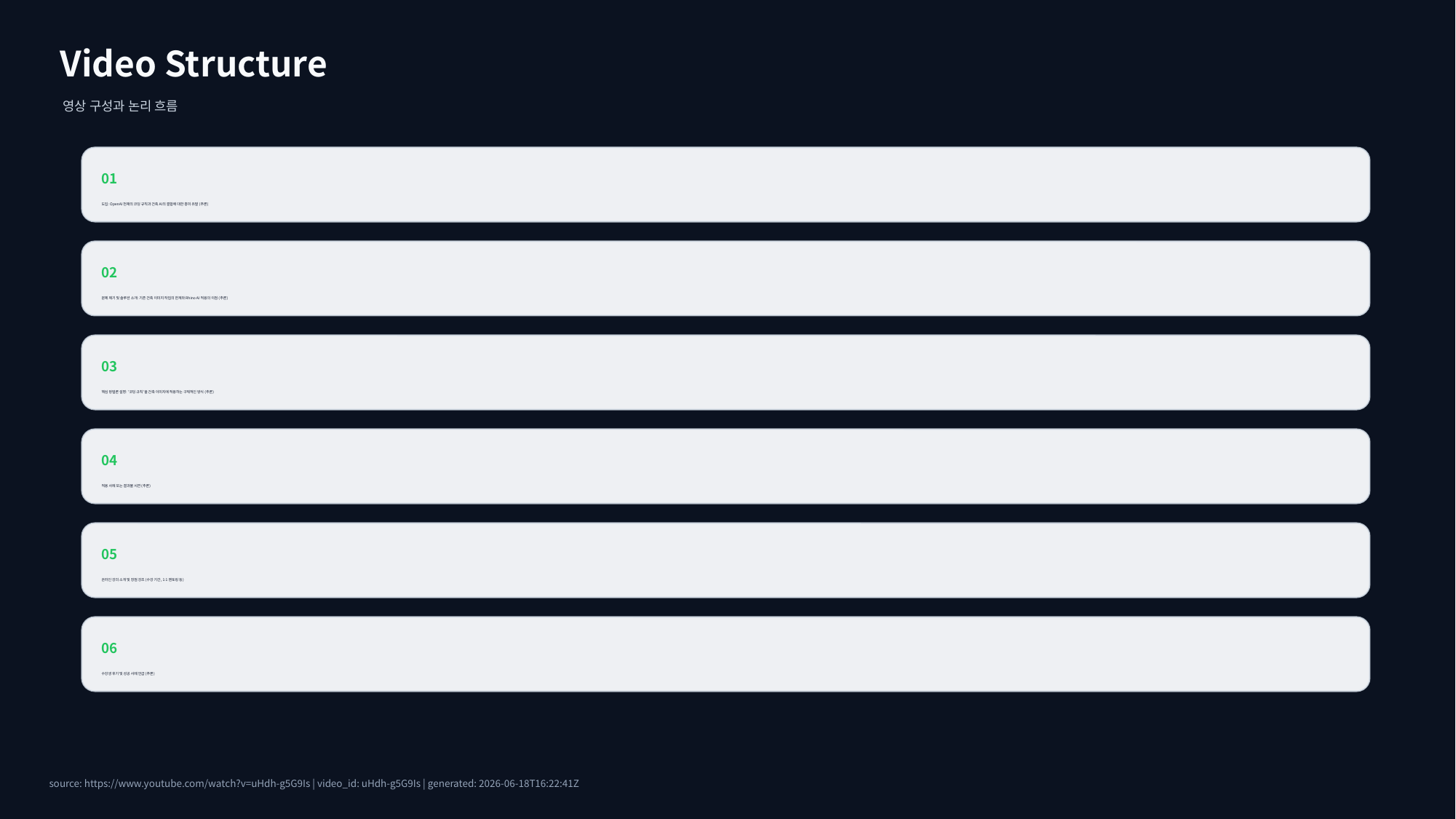

Video Structure
영상 구성과 논리 흐름

01
도입: OpenAI 천재의 코딩 규칙과 건축 AI의 결합에 대한 흥미 유발 (추론)

02
문제 제기 및 솔루션 소개: 기존 건축 이미지 작업의 한계와 Rhino AI 적용의 이점 (추론)

03
핵심 방법론 설명: '코딩 규칙'을 건축 이미지에 적용하는 구체적인 방식 (추론)

04
적용 사례 또는 결과물 시연 (추론)

05
온라인 강의 소개 및 장점 강조 (수강 기간, 1:1 멘토링 등)

06
수강생 후기 및 성공 사례 언급 (추론)
source: https://www.youtube.com/watch?v=uHdh-g5G9Is | video_id: uHdh-g5G9Is | generated: 2026-06-18T16:22:41Z